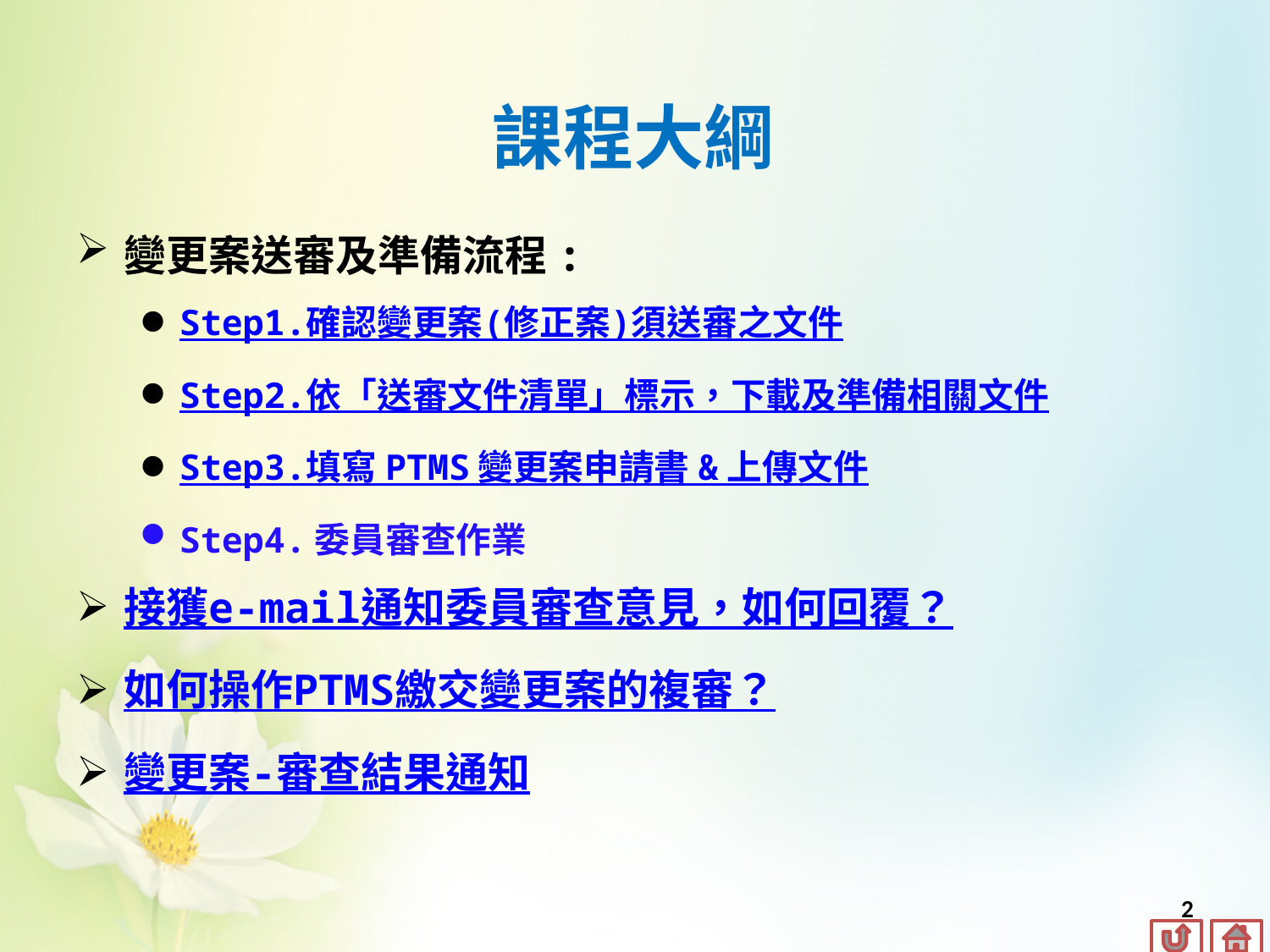

# 課程大綱
變更案送審及準備流程:
Step1.確認變更案(修正案)須送審之文件
Step2.依「送審文件清單」標示，下載及準備相關文件
Step3.填寫 PTMS 變更案申請書 & 上傳文件
Step4.委員審查作業
接獲e-mail通知委員審查意見，如何回覆？
如何操作PTMS繳交變更案的複審？
變更案-審查結果通知

2